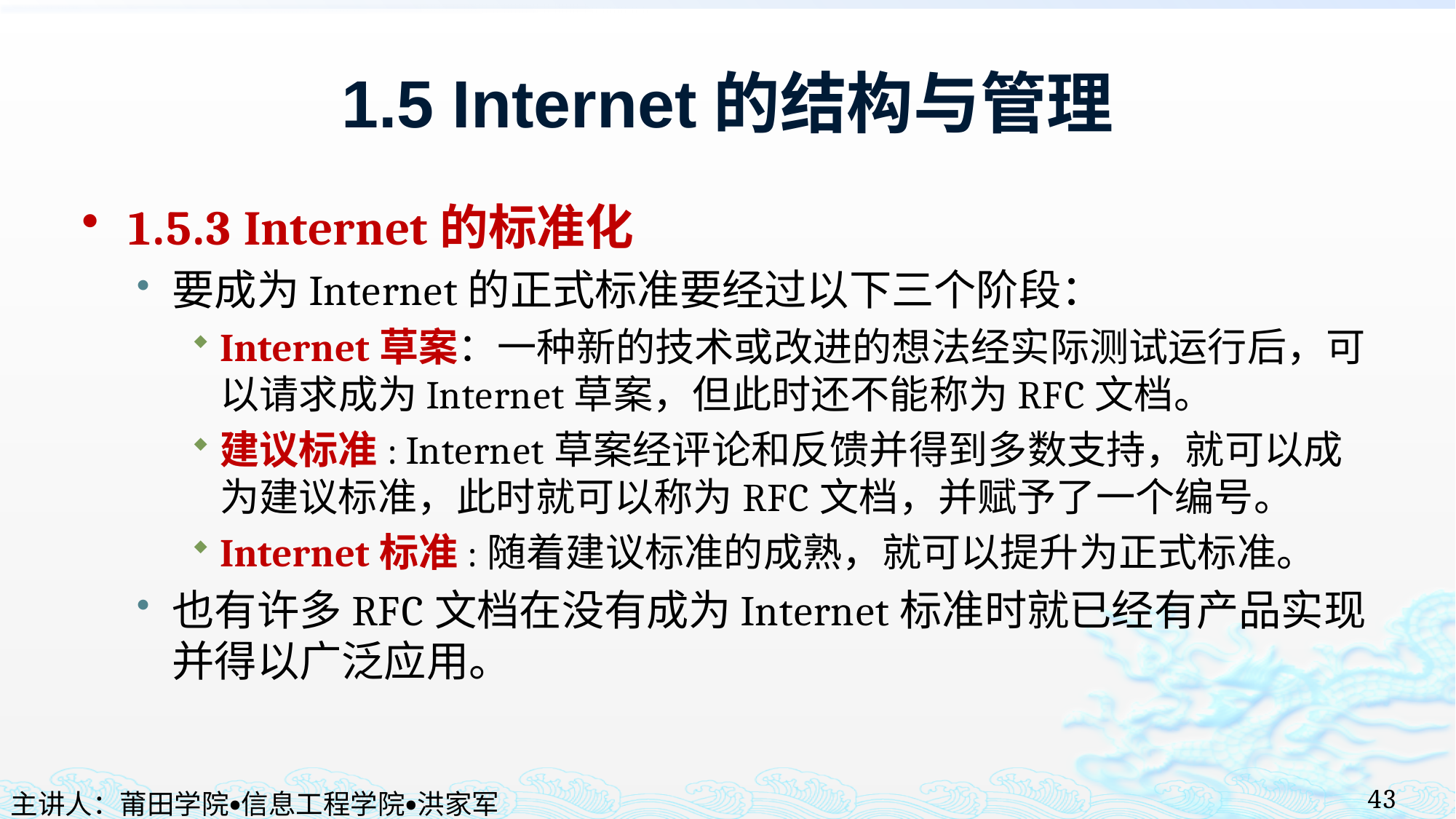

# 1.5 Internet的结构与管理
1.5.3 Internet的标准化
要成为Internet的正式标准要经过以下三个阶段：
Internet草案：一种新的技术或改进的想法经实际测试运行后，可以请求成为Internet草案，但此时还不能称为RFC文档。
建议标准: Internet草案经评论和反馈并得到多数支持，就可以成为建议标准，此时就可以称为RFC文档，并赋予了一个编号。
Internet标准:随着建议标准的成熟，就可以提升为正式标准。
也有许多RFC文档在没有成为Internet标准时就已经有产品实现并得以广泛应用。

43
主讲人：莆田学院•信息工程学院•洪家军